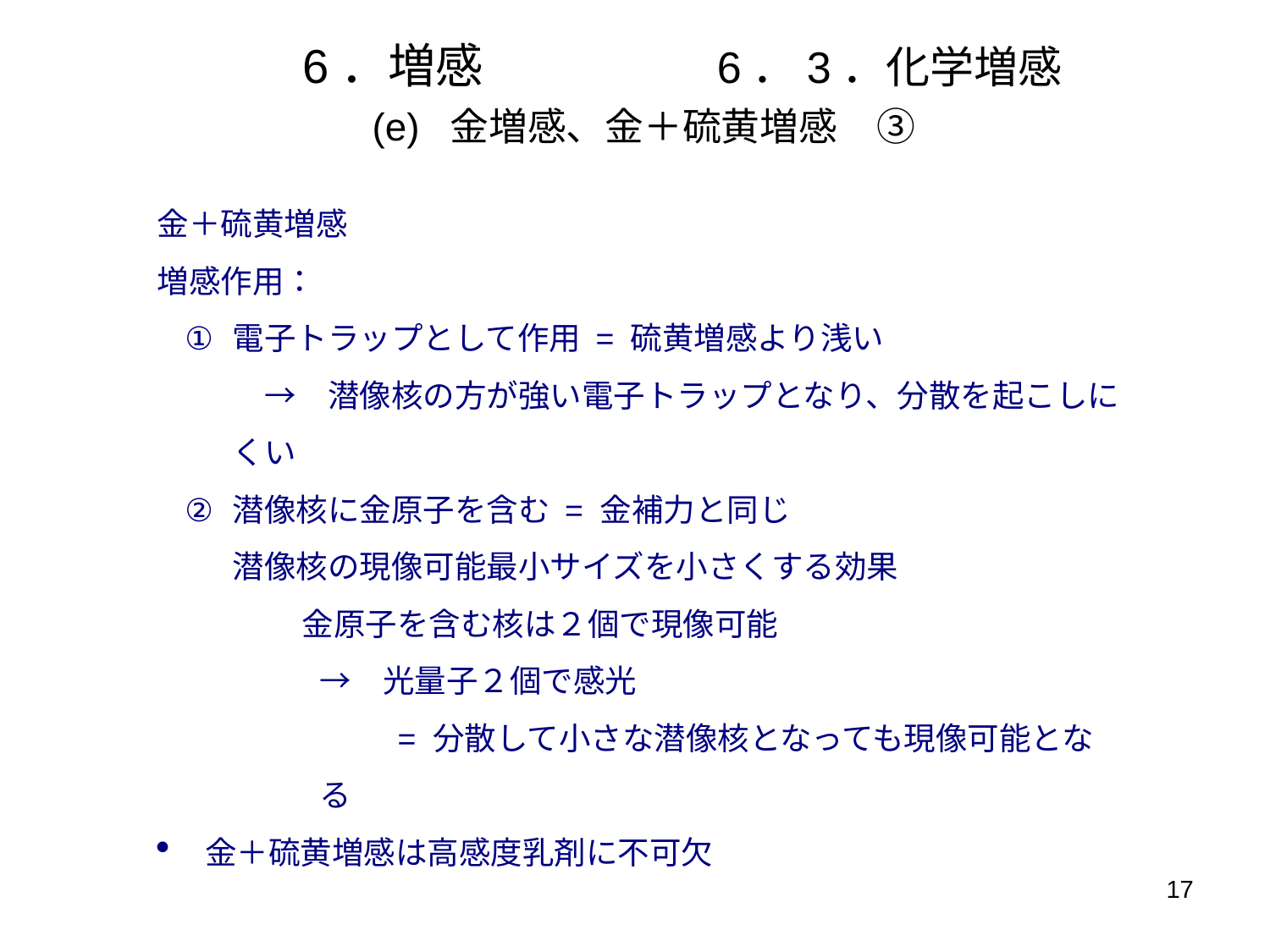

# 6．増感　　　　   6．3．化学増感 (e)  金増感、金＋硫黄増感　③
金＋硫黄増感
増感作用：
電子トラップとして作用 = 硫黄増感より浅い
　→　潜像核の方が強い電子トラップとなり、分散を起こしにくい
潜像核に金原子を含む = 金補力と同じ
潜像核の現像可能最小サイズを小さくする効果
金原子を含む核は２個で現像可能　
→　光量子２個で感光
　　 = 分散して小さな潜像核となっても現像可能となる
金＋硫黄増感は高感度乳剤に不可欠

17